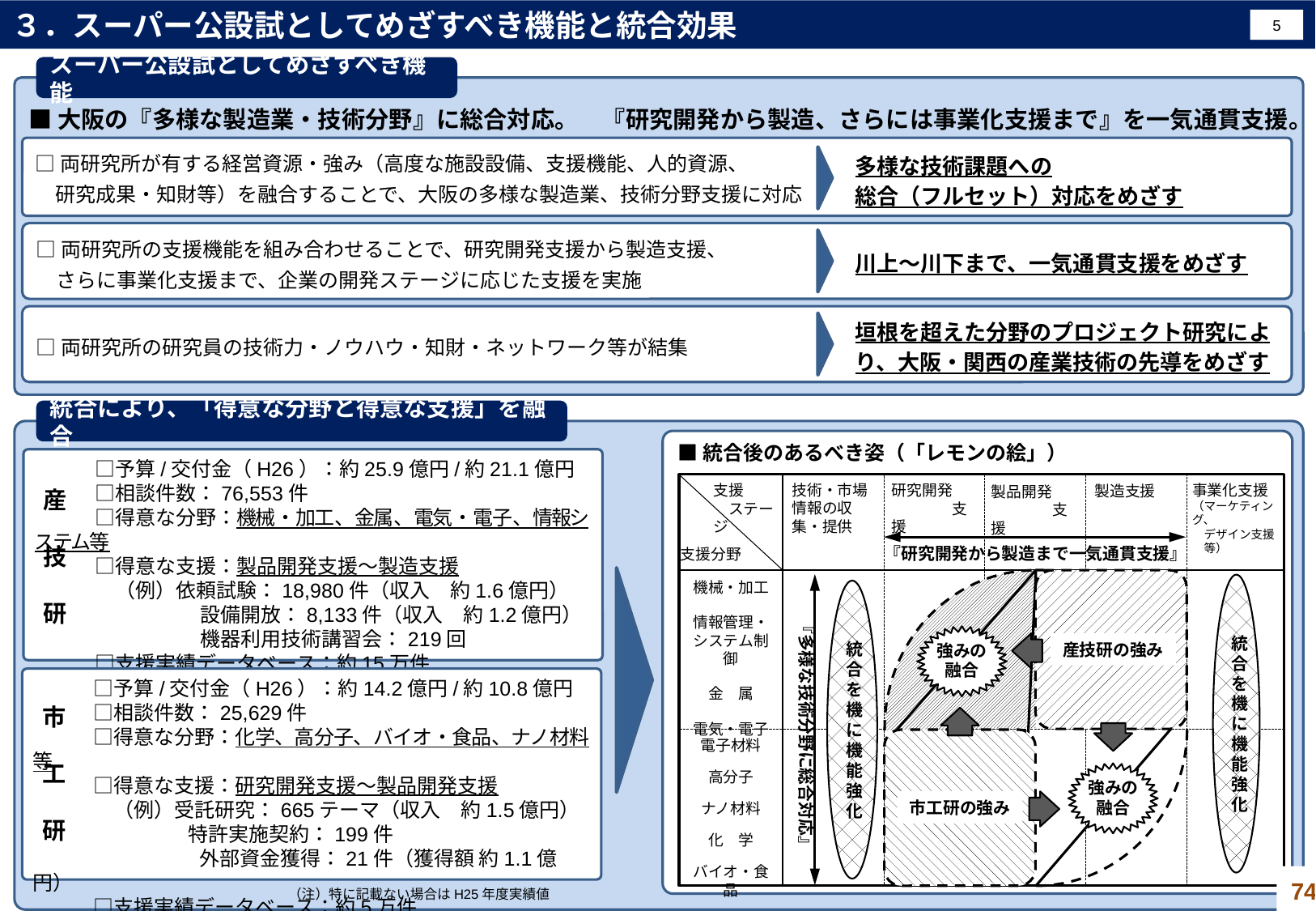

３．スーパー公設試としてめざすべき機能と統合効果
5
スーパー公設試としてめざすべき機能

■大阪の『多様な製造業・技術分野』に総合対応。　『研究開発から製造、さらには事業化支援まで』を一気通貫支援。

□両研究所が有する経営資源・強み（高度な施設設備、支援機能、人的資源、
　研究成果・知財等）を融合することで、大阪の多様な製造業、技術分野支援に対応
多様な技術課題への
総合（フルセット）対応をめざす

川上～川下まで、一気通貫支援をめざす
□両研究所の支援機能を組み合わせることで、研究開発支援から製造支援、
　さらに事業化支援まで、企業の開発ステージに応じた支援を実施

□両研究所の研究員の技術力・ノウハウ・知財・ネットワーク等が結集
垣根を超えた分野のプロジェクト研究により、大阪・関西の産業技術の先導をめざす

統合により、「得意な分野と得意な支援」を融合

■統合後のあるべき姿（「レモンの絵」）
　　　□予算/交付金（H26）：約25.9億円/約21.1億円
　　　□相談件数：76,553件
　　　□得意な分野：機械・加工、金属、電気・電子、情報システム等
　　　□得意な支援：製品開発支援～製造支援
　　　　（例）依頼試験：18,980件（収入　約1.6億円）
　　　　　　　　 設備開放：8,133件（収入　約1.2億円）
　　　　　　　　 機器利用技術講習会：219回
　　　□支援実績データベース：約15万件

技術・市場情報の収集・提供

事業化支援（マーケティング、
　デザイン支援
　等）
支援
　ステージ
研究開発
　　　　支援

製造支援
製品開発
　　　　支援
産

技

研

支援分野
『研究開発から製造まで一気通貫支援』

機械・加工

情報管理・システム制御

金　属

電気・電子
統合を機に機能強化
統合を機に機能強化
『多様な技術分野に総合対応』

産技研の強み
強みの
融合

　　　□予算/交付金（H26）：約14.2億円/約10.8億円
　　　□相談件数：25,629件
　　　□得意な分野：化学、高分子、バイオ・食品、ナノ材料等
　　　□得意な支援：研究開発支援～製品開発支援
　　　　（例）受託研究：665テーマ（収入　約1.5億円）
　　　　　　　   特許実施契約：199件
　　　　　　　　 外部資金獲得：21件（獲得額 約1.1億円）
　　　□支援実績データベース：約5万件
市

工

研

電子材料

高分子

ナノ材料

化　学

バイオ・食品

強みの
融合
市工研の強み

74
（注）特に記載ない場合はH25年度実績値